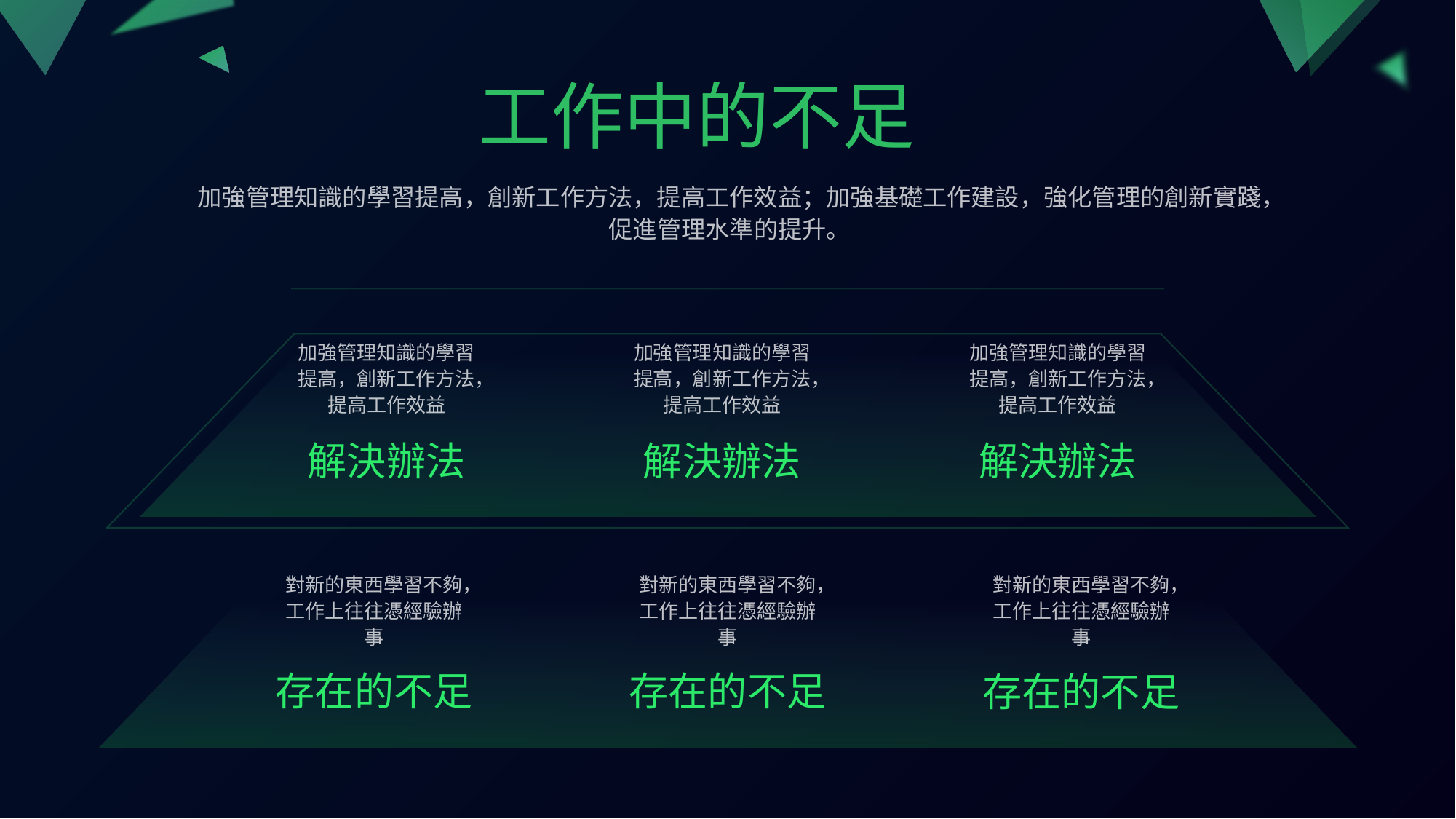

工作中的不足
加強管理知識的學習提高，創新工作方法，提高工作效益；加強基礎工作建設，強化管理的創新實踐，促進管理水準的提升。
加強管理知識的學習提高，創新工作方法，提高工作效益
加強管理知識的學習提高，創新工作方法，提高工作效益
加強管理知識的學習提高，創新工作方法，提高工作效益

解決辦法
解決辦法
解決辦法
對新的東西學習不夠，工作上往往憑經驗辦事
對新的東西學習不夠，工作上往往憑經驗辦事
對新的東西學習不夠，工作上往往憑經驗辦事

存在的不足
存在的不足
存在的不足